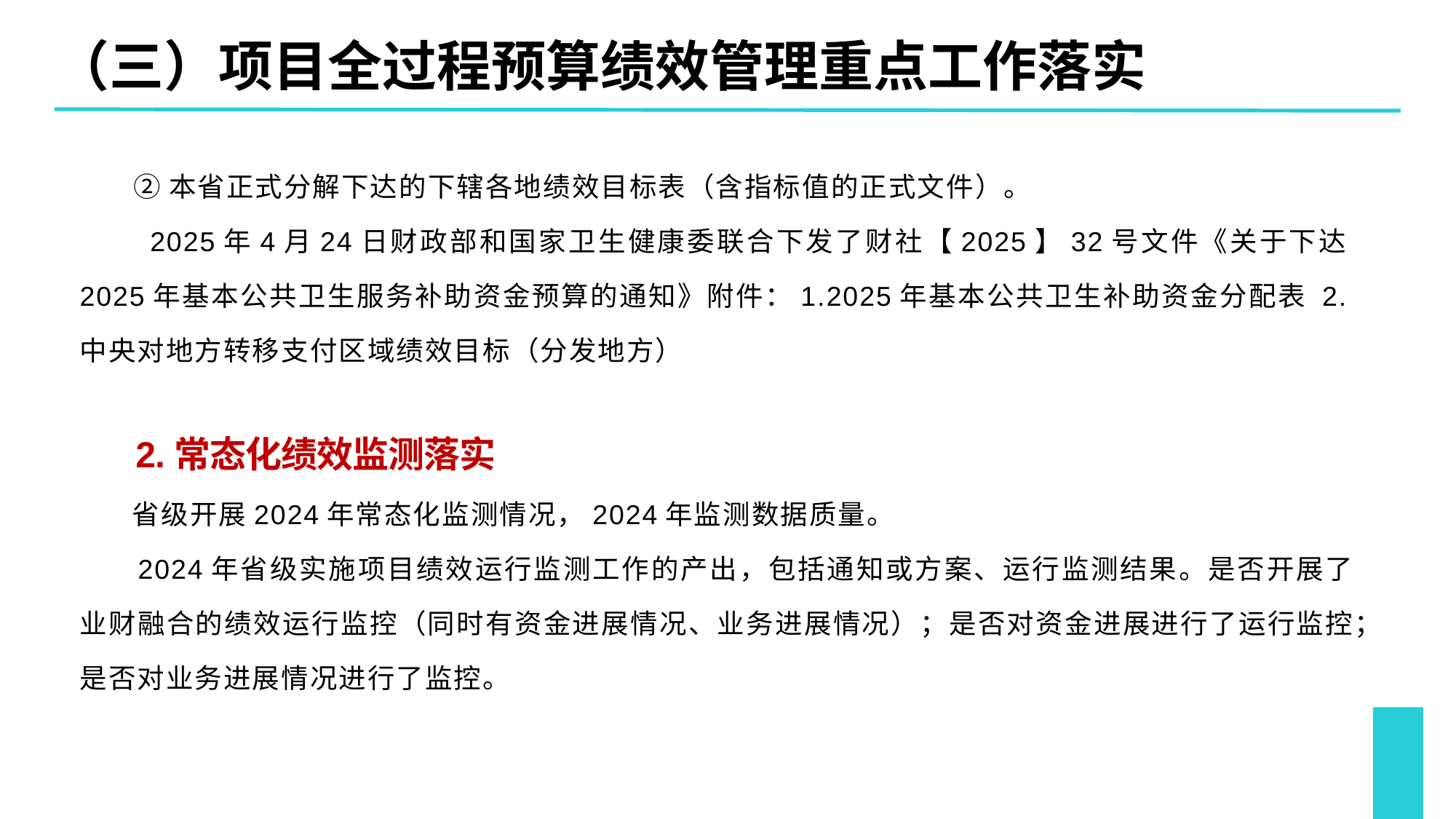

（三）项目全过程预算绩效管理重点工作落实
       ②本省正式分解下达的下辖各地绩效目标表（含指标值的正式文件）。
       2025年4月24日财政部和国家卫生健康委联合下发了财社【2025】32号文件《关于下达2025年基本公共卫生服务补助资金预算的通知》附件：1.2025年基本公共卫生补助资金分配表 2.中央对地方转移支付区域绩效目标（分发地方）

        2.常态化绩效监测落实
      省级开展2024年常态化监测情况，2024年监测数据质量。
      2024年省级实施项目绩效运行监测工作的产出，包括通知或方案、运行监测结果。是否开展了业财融合的绩效运行监控（同时有资金进展情况、业务进展情况）；是否对资金进展进行了运行监控；是否对业务进展情况进行了监控。